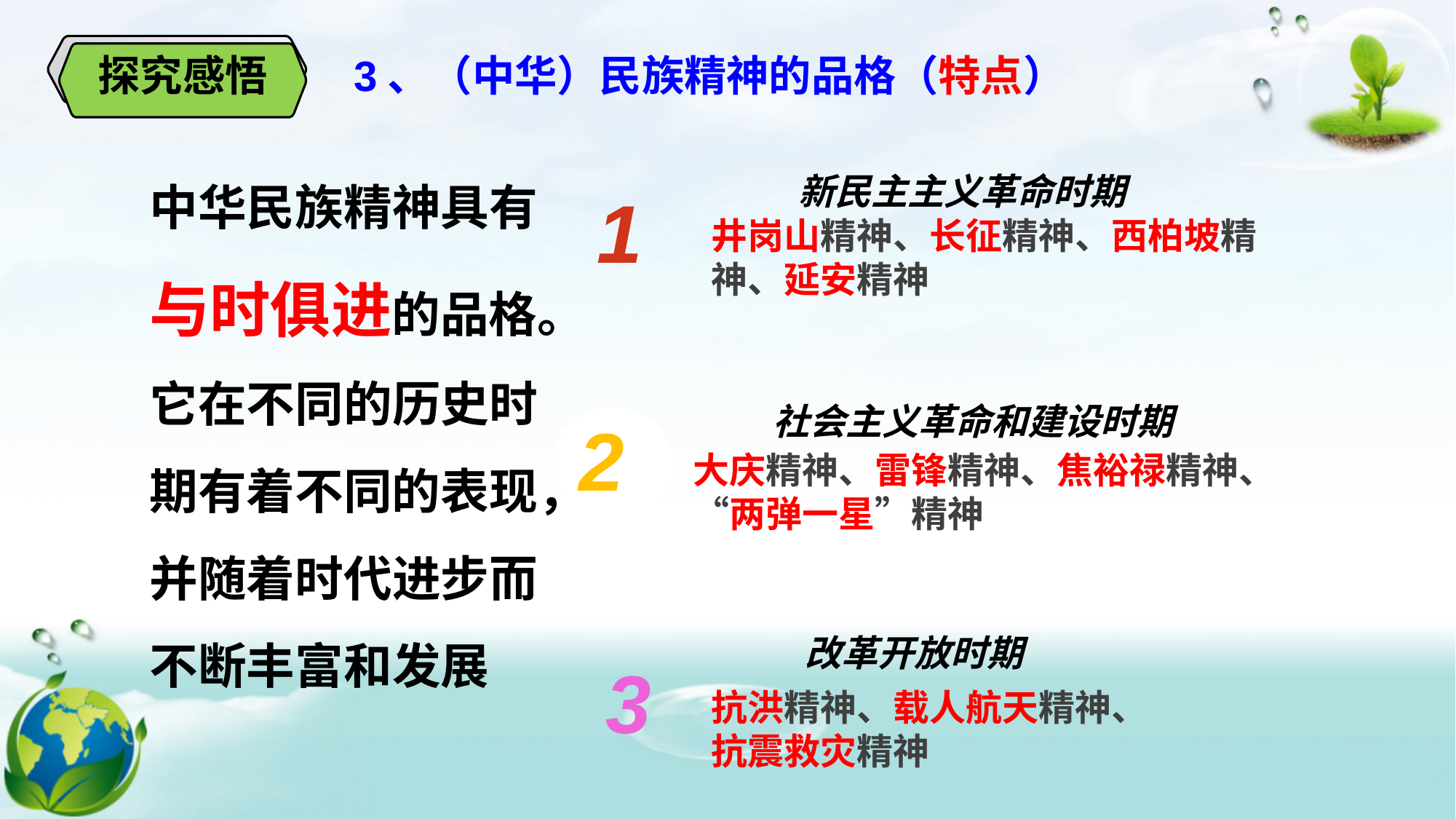

探究感悟
教学目标
3、（中华）民族精神的品格（特点）
中华民族精神具有与时俱进的品格。它在不同的历史时期有着不同的表现，并随着时代进步而不断丰富和发展
新民主主义革命时期
井岗山精神、长征精神、西柏坡精神、延安精神
1
社会主义革命和建设时期

大庆精神、雷锋精神、焦裕禄精神、“两弹一星”精神
2
改革开放时期
3
抗洪精神、载人航天精神、抗震救灾精神